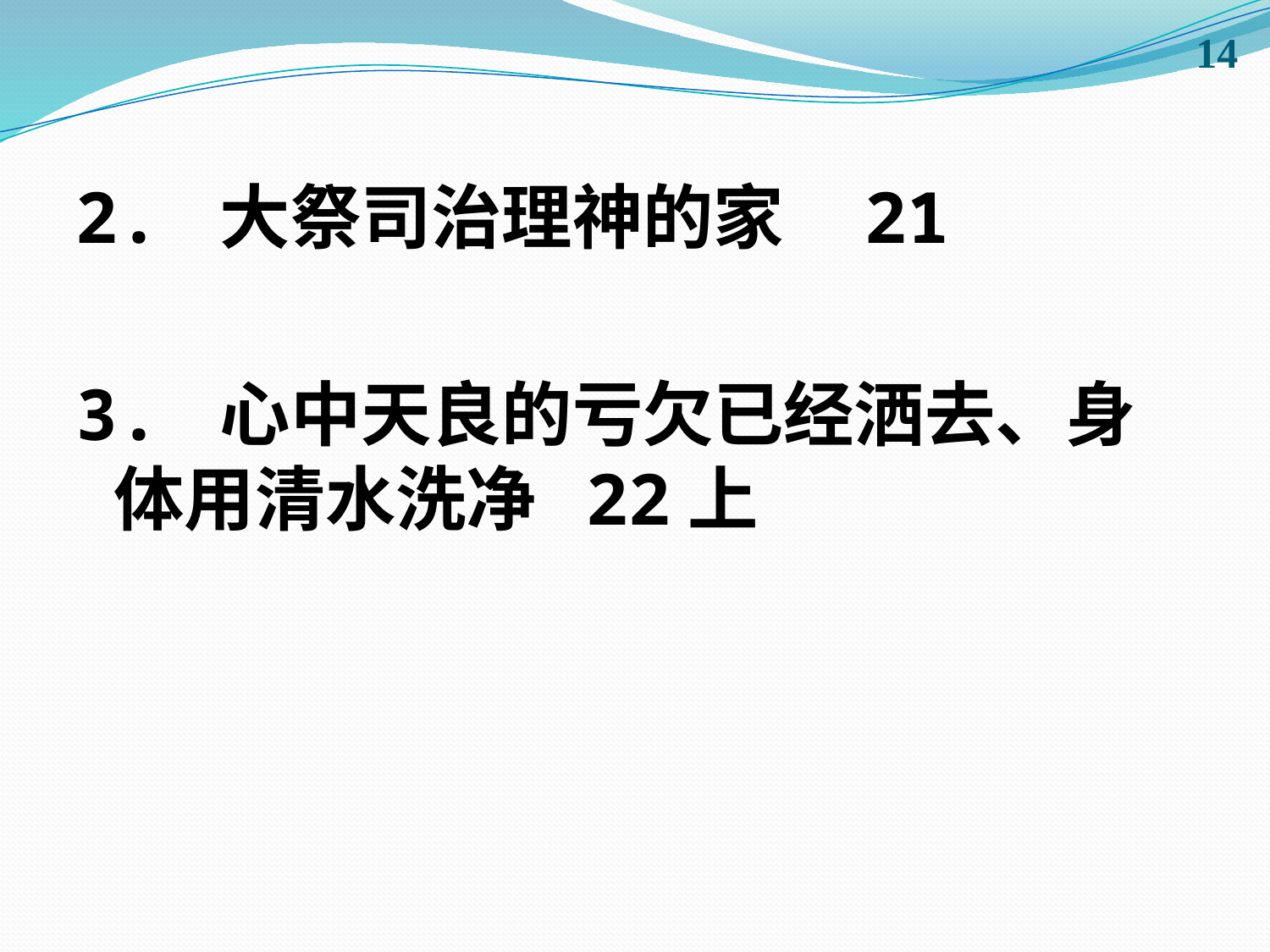

14
2. 大祭司治理神的家    21

3. 心中天良的亏欠已经洒去、身体用清水洗净  22上